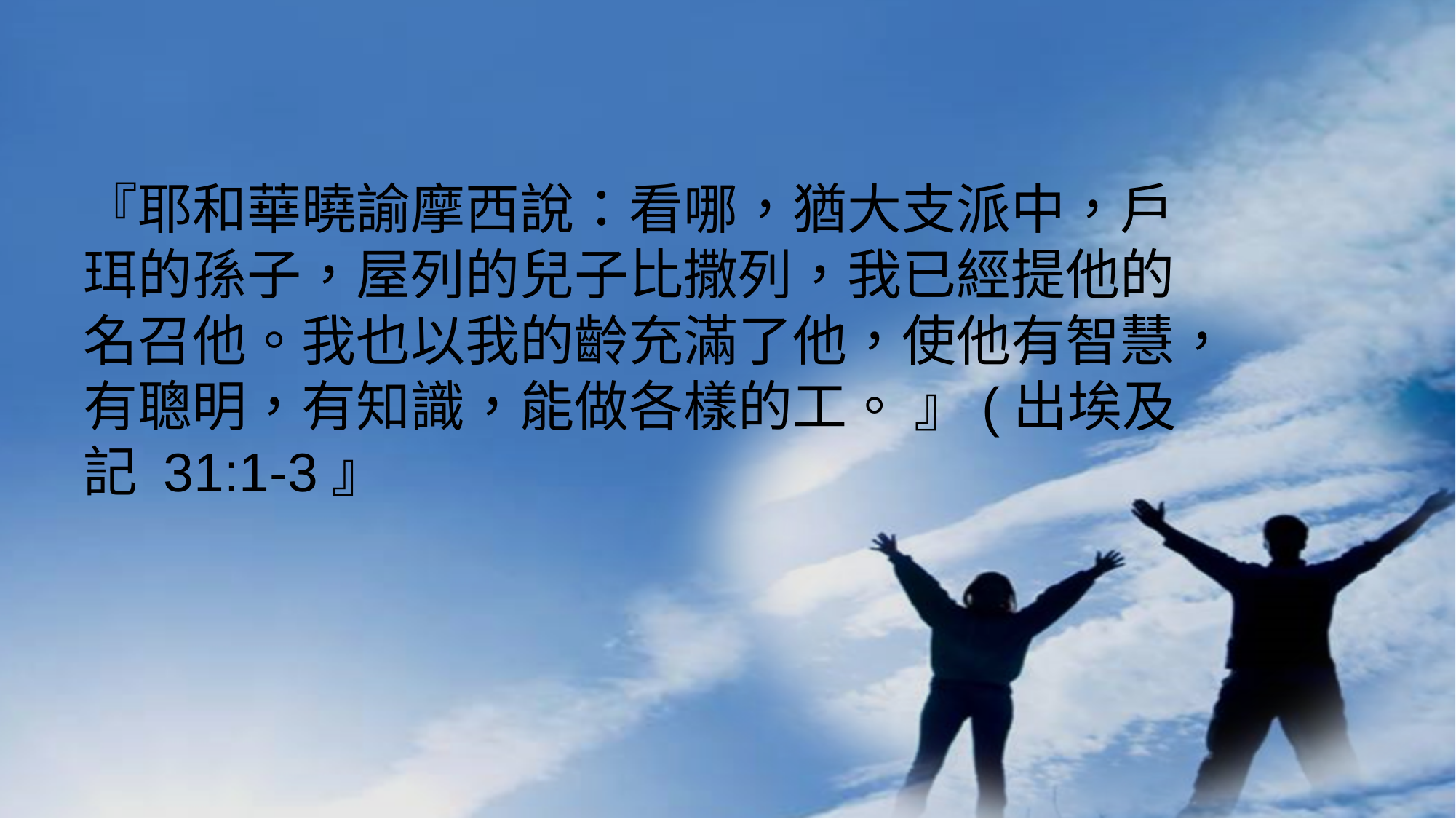

#
『耶和華曉諭摩西說：看哪，猶大支派中，戶珥的孫子，屋列的兒子比撒列，我已經提他的名召他。我也以我的齡充滿了他，使他有智慧，有聰明，有知識，能做各樣的工。 』(出埃及記 31:1-3』